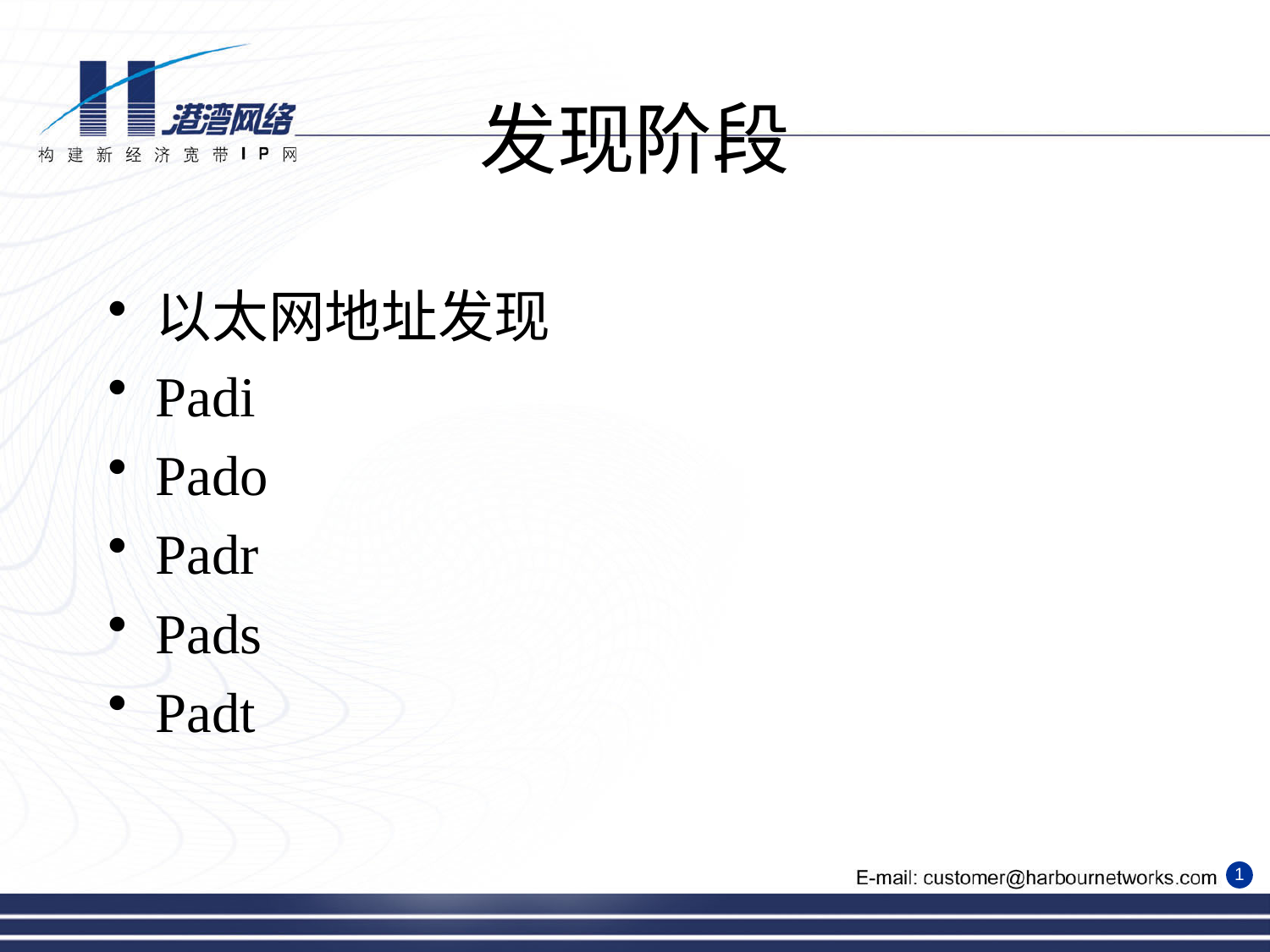

# 发现阶段
以太网地址发现
Padi
Pado
Padr
Pads
Padt